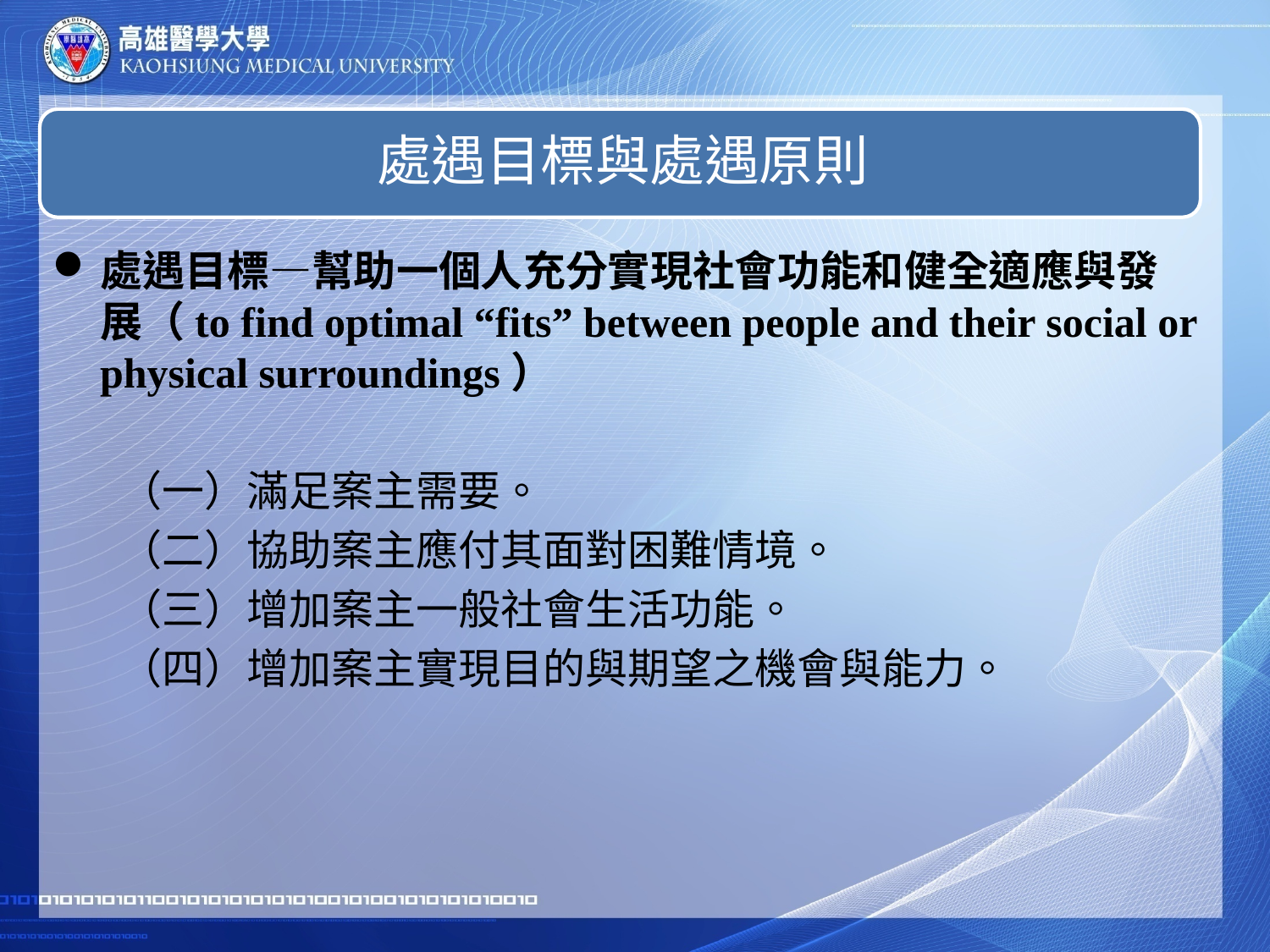

處遇目標與處遇原則
處遇目標—幫助一個人充分實現社會功能和健全適應與發展（to find optimal “fits” between people and their social or physical surroundings）

      （一）滿足案主需要。
      （二）協助案主應付其面對困難情境。
      （三）增加案主一般社會生活功能。
      （四）增加案主實現目的與期望之機會與能力。